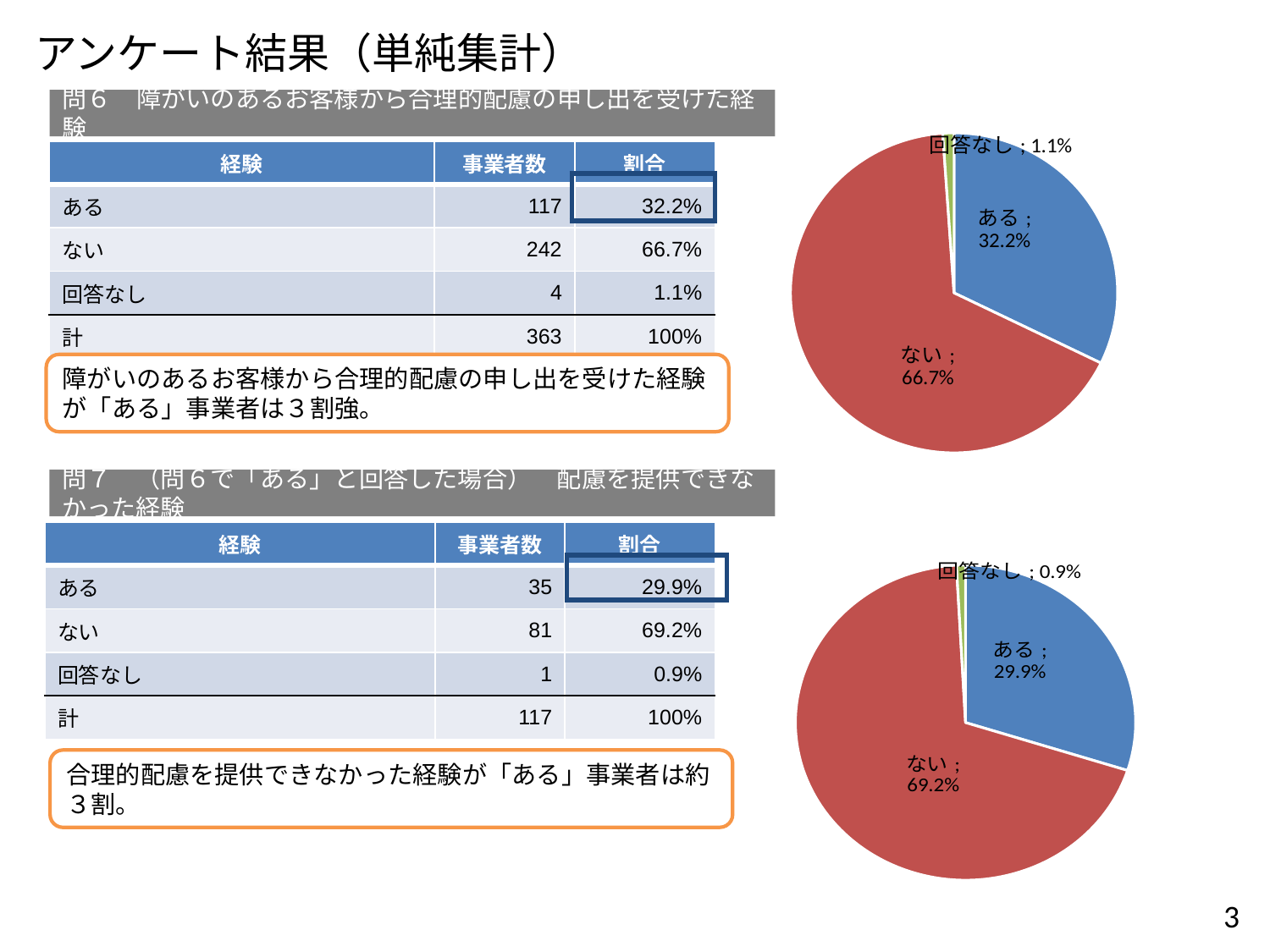

アンケート結果（単純集計）

問６　障がいのあるお客様から合理的配慮の申し出を受けた経験

### Chart

| Category | 割合 |
|---|---|
| ある | 0.32231404958677684 |
| ない | 0.6666666666666666 |
| 回答なし | 0.011019283746556474 |
| 経験 | 事業者数 | 割合 |
| --- | --- | --- |
| ある | 117 | 32.2% |
| ない | 242 | 66.7% |
| 回答なし | 4 | 1.1% |
| 計 | 363 | 100% |
|  |
| --- |
障がいのあるお客様から合理的配慮の申し出を受けた経験が「ある」事業者は３割強。
問７　（問６で「ある」と回答した場合）　配慮を提供できなかった経験
| 経験 | 事業者数 | 割合 |
| --- | --- | --- |
| ある | 35 | 29.9% |
| ない | 81 | 69.2% |
| 回答なし | 1 | 0.9% |
| 計 | 117 | 100% |

### Chart

| Category | 割合 |
|---|---|
| ある | 0.29914529914529914 |
| ない | 0.6923076923076923 |
| 回答なし | 0.008547008547008548 |
|  |
| --- |
合理的配慮を提供できなかった経験が「ある」事業者は約３割。
3